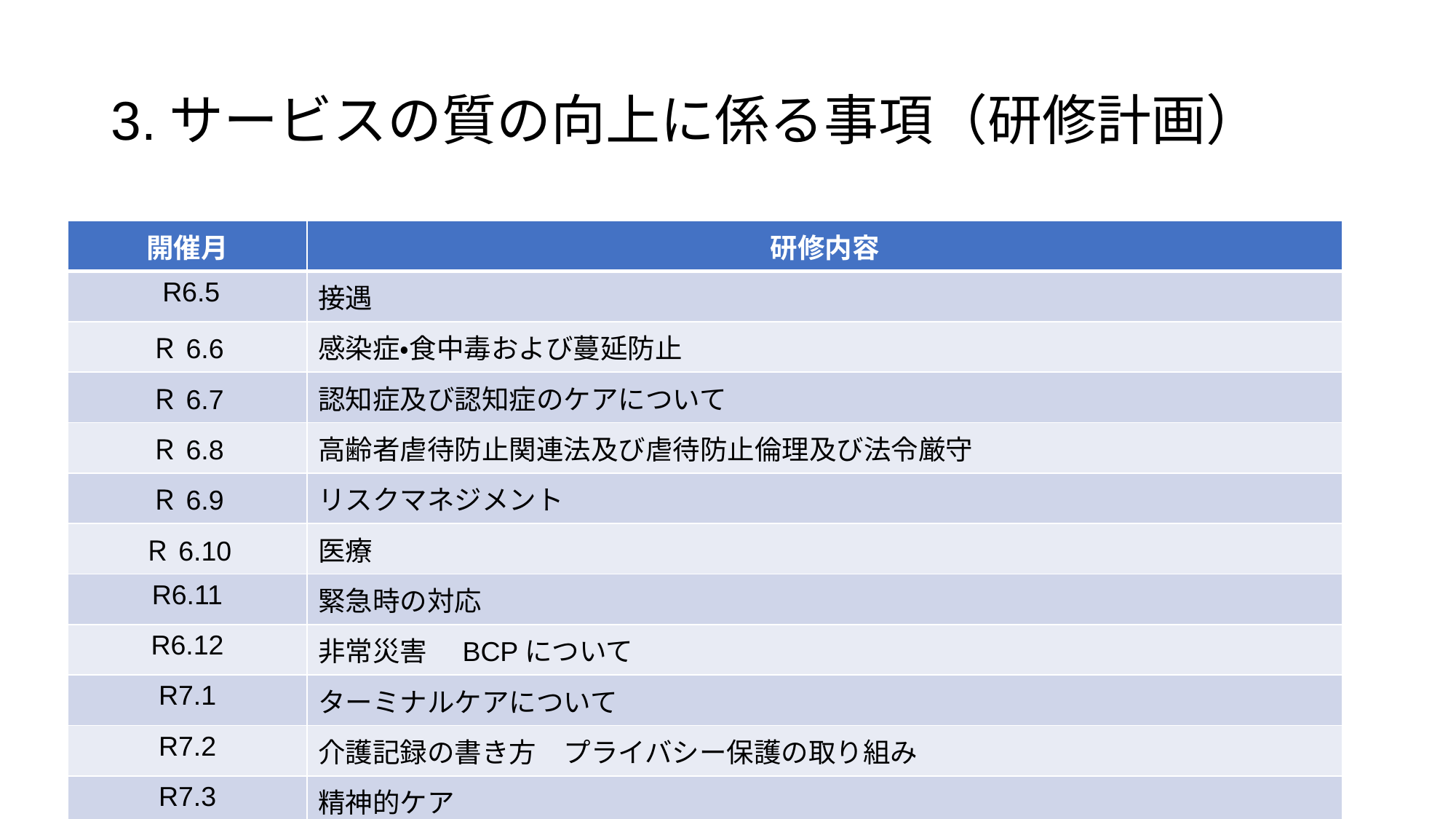

# 3.サービスの質の向上に係る事項（研修計画）
| 開催月 | 研修内容 |
| --- | --- |
| R6.5 | 接遇 |
| Ｒ6.6 | 感染症・食中毒および蔓延防止 |
| Ｒ6.7 | 認知症及び認知症のケアについて |
| Ｒ6.8 | 高齢者虐待防止関連法及び虐待防止倫理及び法令厳守 |
| Ｒ6.9 | リスクマネジメント |
| Ｒ6.10 | 医療 |
| R6.11 | 緊急時の対応 |
| R6.12 | 非常災害　BCPについて |
| R7.1 | ターミナルケアについて |
| R7.2 | 介護記録の書き方　プライバシー保護の取り組み |
| R7.3 | 精神的ケア |